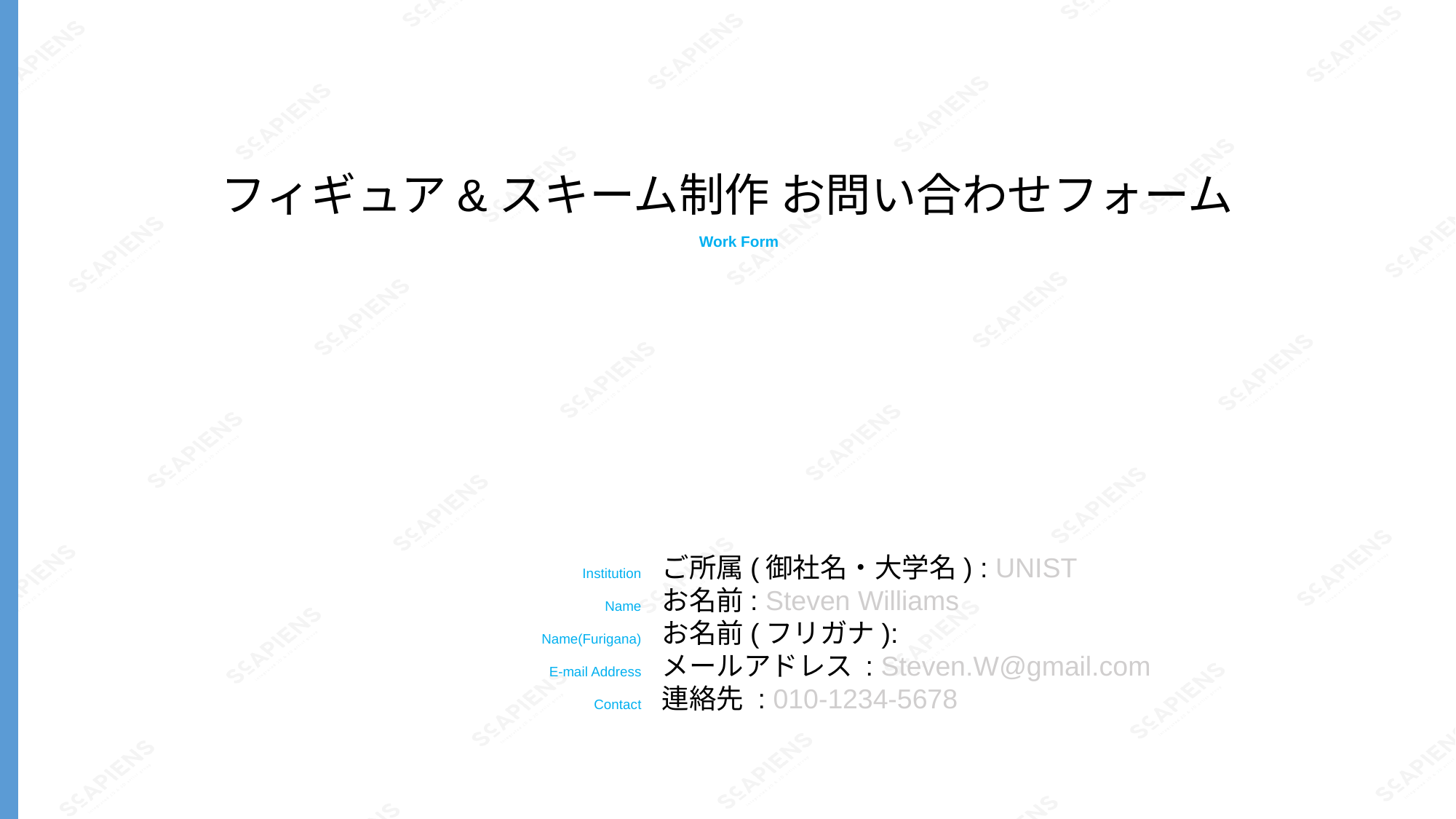

フィギュア&スキーム制作 お問い合わせフォーム
Work Form

Institution
Name
Name(Furigana)
E-mail Address
Contact
ご所属(御社名・大学名) : UNIST
お名前: Steven Williams
お名前(フリガナ):
メールアドレス : Steven.W@gmail.com
連絡先 : 010-1234-5678